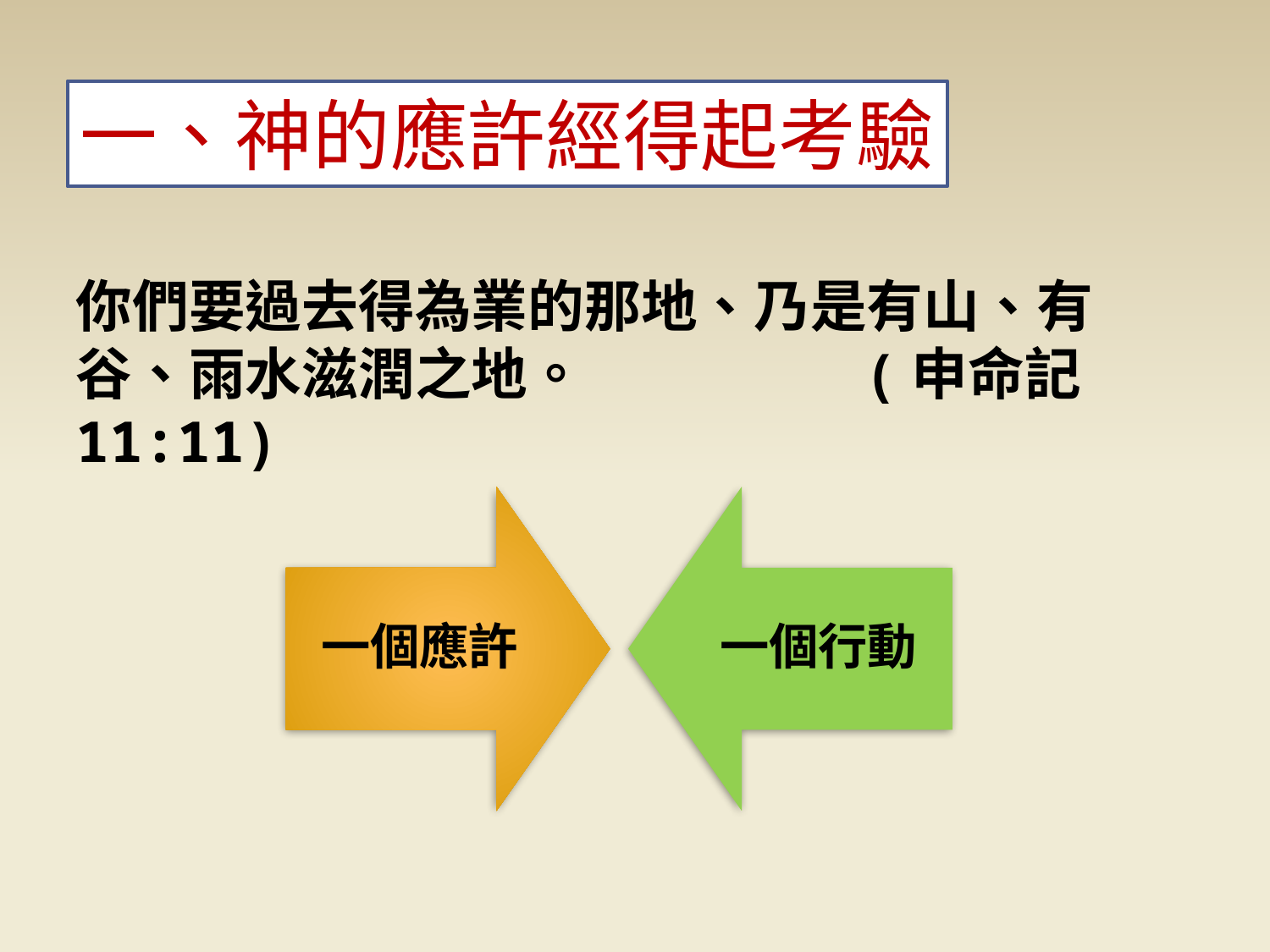

一、神的應許經得起考驗
你們要過去得為業的那地、乃是有山、有谷、雨水滋潤之地。		 (申命記 11:11)
一個應許
一個行動